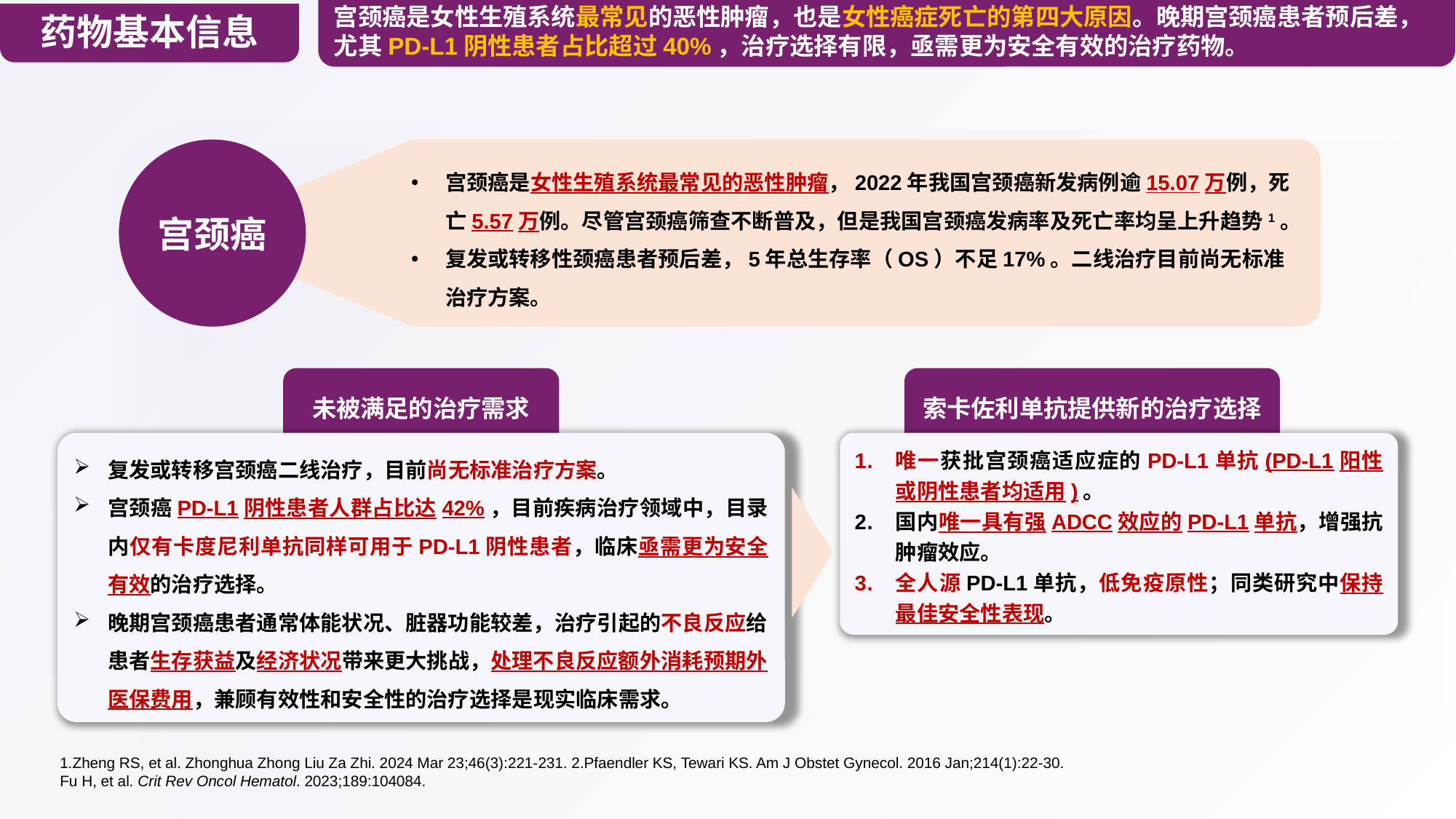

药物基本信息
宫颈癌是女性生殖系统最常见的恶性肿瘤，也是女性癌症死亡的第四大原因。晚期宫颈癌患者预后差，尤其PD-L1阴性患者占比超过40%，治疗选择有限，亟需更为安全有效的治疗药物。

宫颈癌
宫颈癌是女性生殖系统最常见的恶性肿瘤，2022年我国宫颈癌新发病例逾15.07万例，死亡5.57万例。尽管宫颈癌筛查不断普及，但是我国宫颈癌发病率及死亡率均呈上升趋势1。
复发或转移性颈癌患者预后差，5年总生存率（OS）不足17%。二线治疗目前尚无标准治疗方案。
未被满足的治疗需求
索卡佐利单抗提供新的治疗选择
复发或转移宫颈癌二线治疗，目前尚无标准治疗方案。
宫颈癌PD-L1阴性患者人群占比达42%，目前疾病治疗领域中，目录内仅有卡度尼利单抗同样可用于PD-L1阴性患者，临床亟需更为安全有效的治疗选择。
晚期宫颈癌患者通常体能状况、脏器功能较差，治疗引起的不良反应给患者生存获益及经济状况带来更大挑战，处理不良反应额外消耗预期外医保费用，兼顾有效性和安全性的治疗选择是现实临床需求。
唯一获批宫颈癌适应症的PD-L1单抗(PD-L1阳性或阴性患者均适用)。
国内唯一具有强ADCC效应的PD-L1单抗，增强抗肿瘤效应。
全人源PD-L1单抗，低免疫原性；同类研究中保持最佳安全性表现。

1.Zheng RS, et al. Zhonghua Zhong Liu Za Zhi. 2024 Mar 23;46(3):221-231. 2.Pfaendler KS, Tewari KS. Am J Obstet Gynecol. 2016 Jan;214(1):22-30.
Fu H, et al. Crit Rev Oncol Hematol. 2023;189:104084.